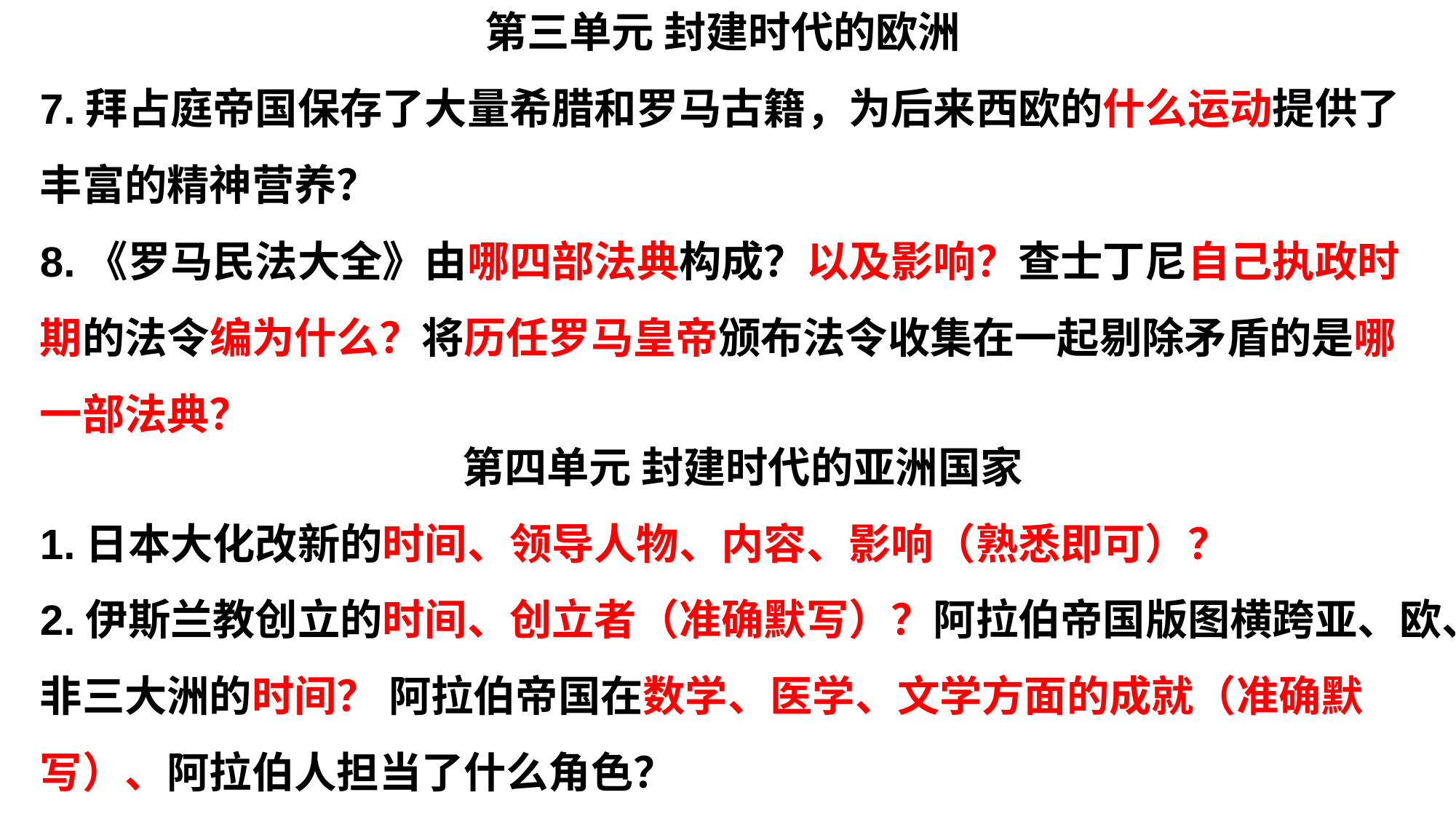

第三单元 封建时代的欧洲
7.拜占庭帝国保存了大量希腊和罗马古籍，为后来西欧的什么运动提供了丰富的精神营养？
8.《罗马民法大全》由哪四部法典构成？以及影响？查士丁尼自己执政时期的法令编为什么？将历任罗马皇帝颁布法令收集在一起剔除矛盾的是哪一部法典？
第四单元 封建时代的亚洲国家
1.日本大化改新的时间、领导人物、内容、影响（熟悉即可）？
2.伊斯兰教创立的时间、创立者（准确默写）？阿拉伯帝国版图横跨亚、欧、非三大洲的时间？ 阿拉伯帝国在数学、医学、文学方面的成就（准确默写）、阿拉伯人担当了什么角色？